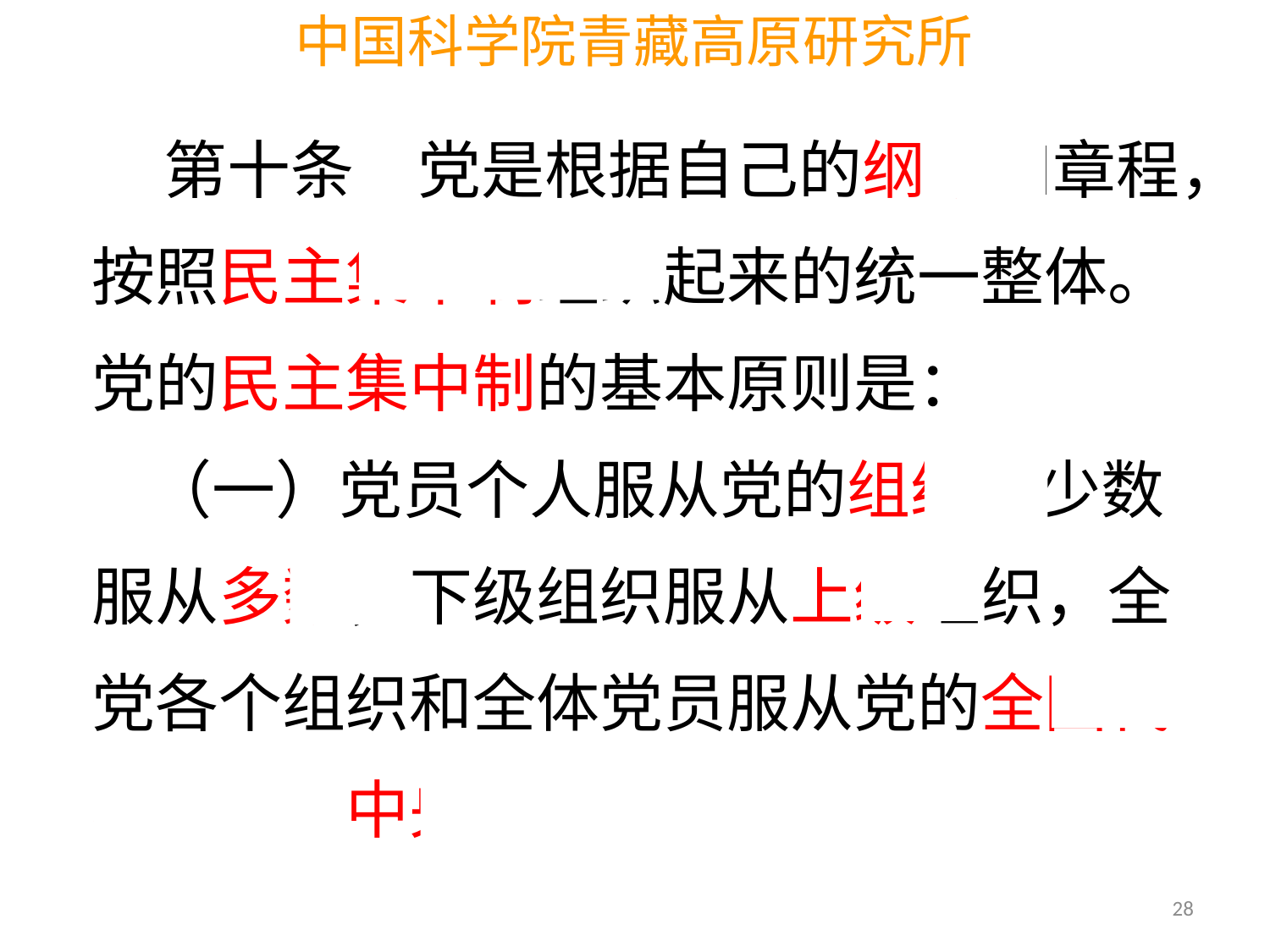

# 第十条　党是根据自己的纲领和章程，按照民主集中制组织起来的统一整体。党的民主集中制的基本原则是： （一）党员个人服从党的组织，少数服从多数，下级组织服从上级组织，全党各个组织和全体党员服从党的全国代表大会和中央委员会。

28